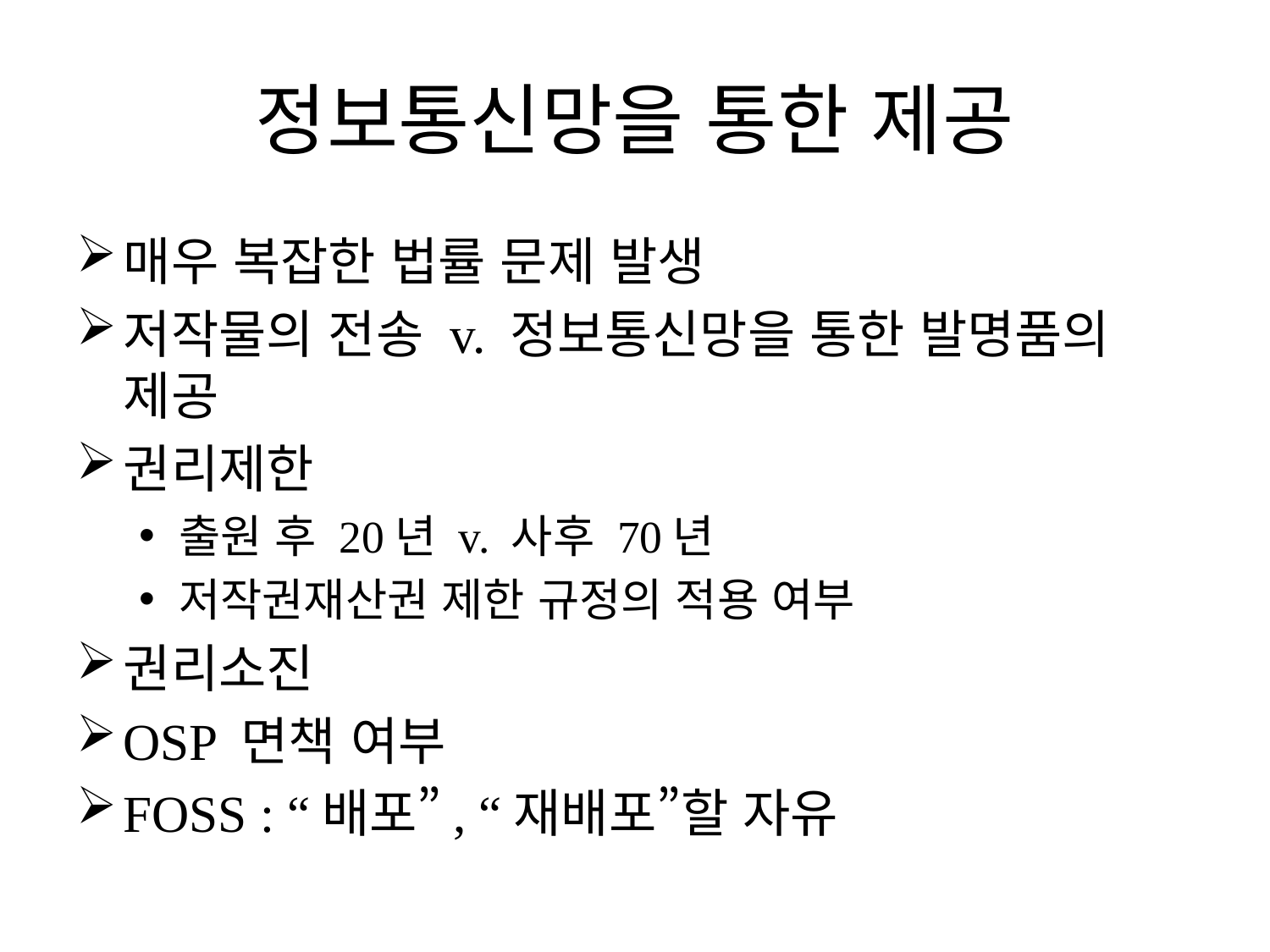

# 정보통신망을 통한 제공
매우 복잡한 법률 문제 발생
저작물의 전송 v. 정보통신망을 통한 발명품의 제공
권리제한
출원 후 20년 v. 사후 70년
저작권재산권 제한 규정의 적용 여부
권리소진
OSP 면책 여부
FOSS : “배포”, “재배포”할 자유